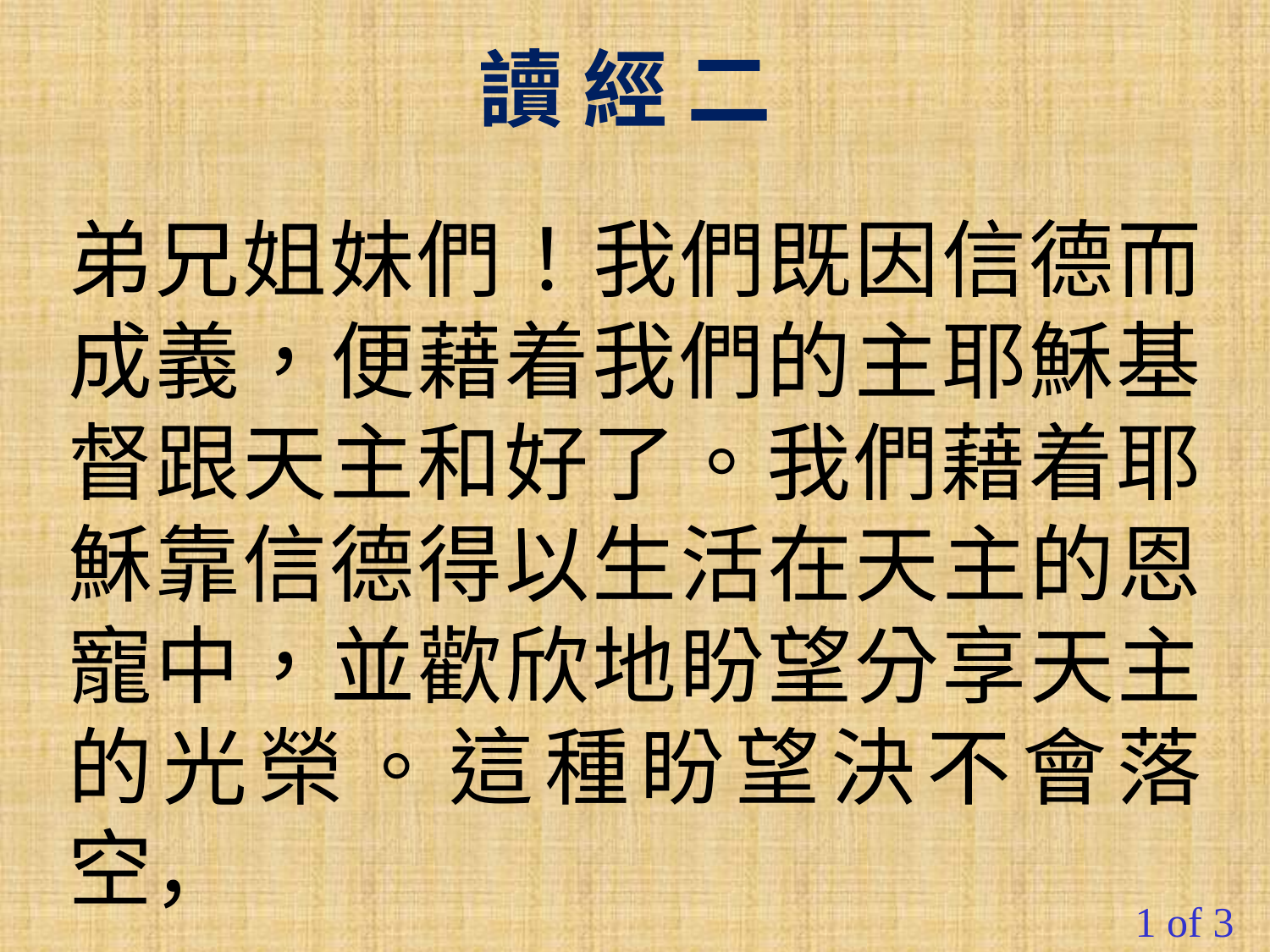

讀 經 二

弟兄姐妹們！我們既因信德而成義，便藉着我們的主耶穌基督跟天主和好了。我們藉着耶穌靠信德得以生活在天主的恩寵中，並歡欣地盼望分享天主的光榮。這種盼望決不會落空，
1 of 3